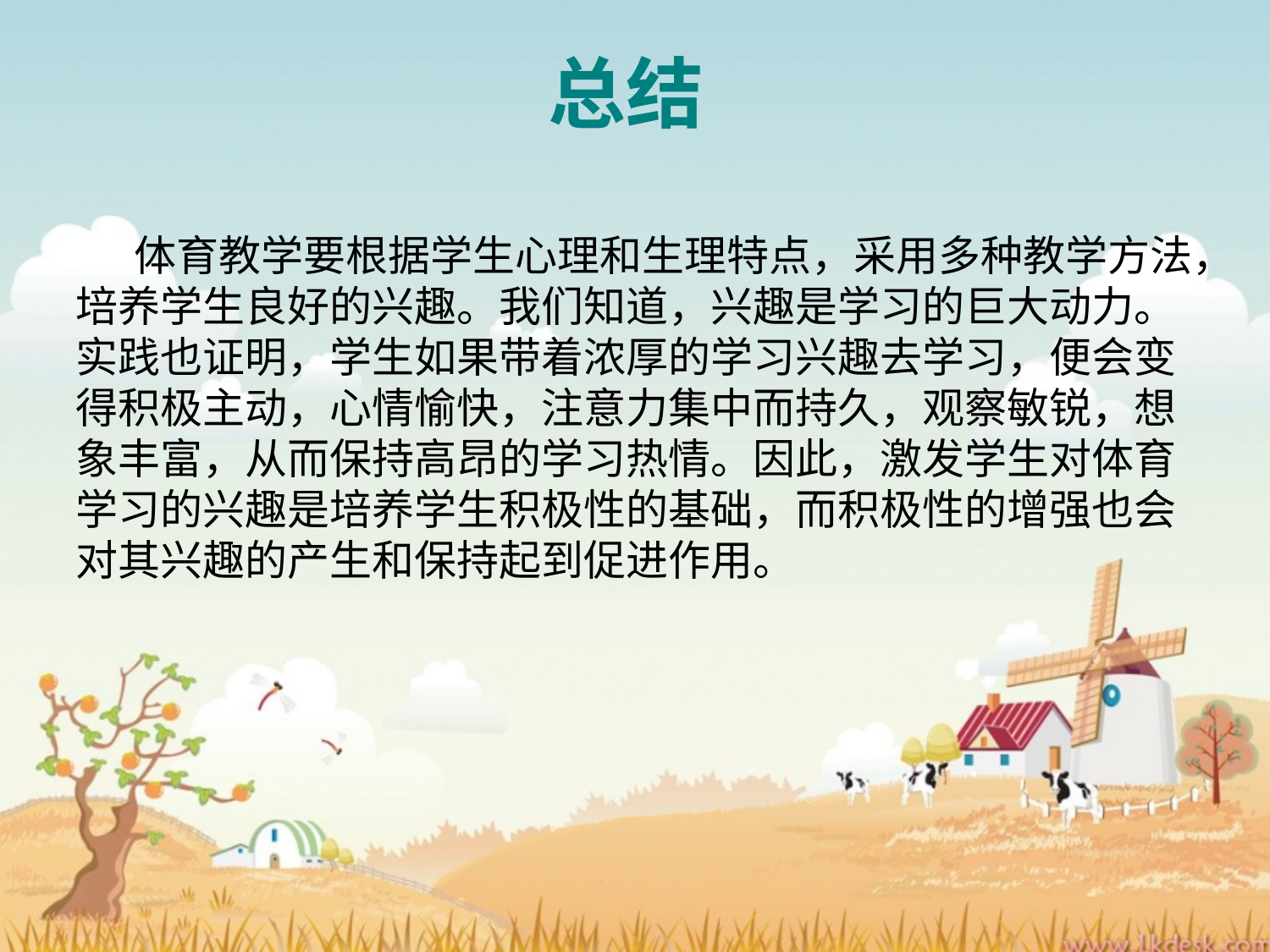

# 总结
     体育教学要根据学生心理和生理特点，采用多种教学方法，培养学生良好的兴趣。我们知道，兴趣是学习的巨大动力。实践也证明，学生如果带着浓厚的学习兴趣去学习，便会变得积极主动，心情愉快，注意力集中而持久，观察敏锐，想象丰富，从而保持高昂的学习热情。因此，激发学生对体育学习的兴趣是培养学生积极性的基础，而积极性的增强也会对其兴趣的产生和保持起到促进作用。